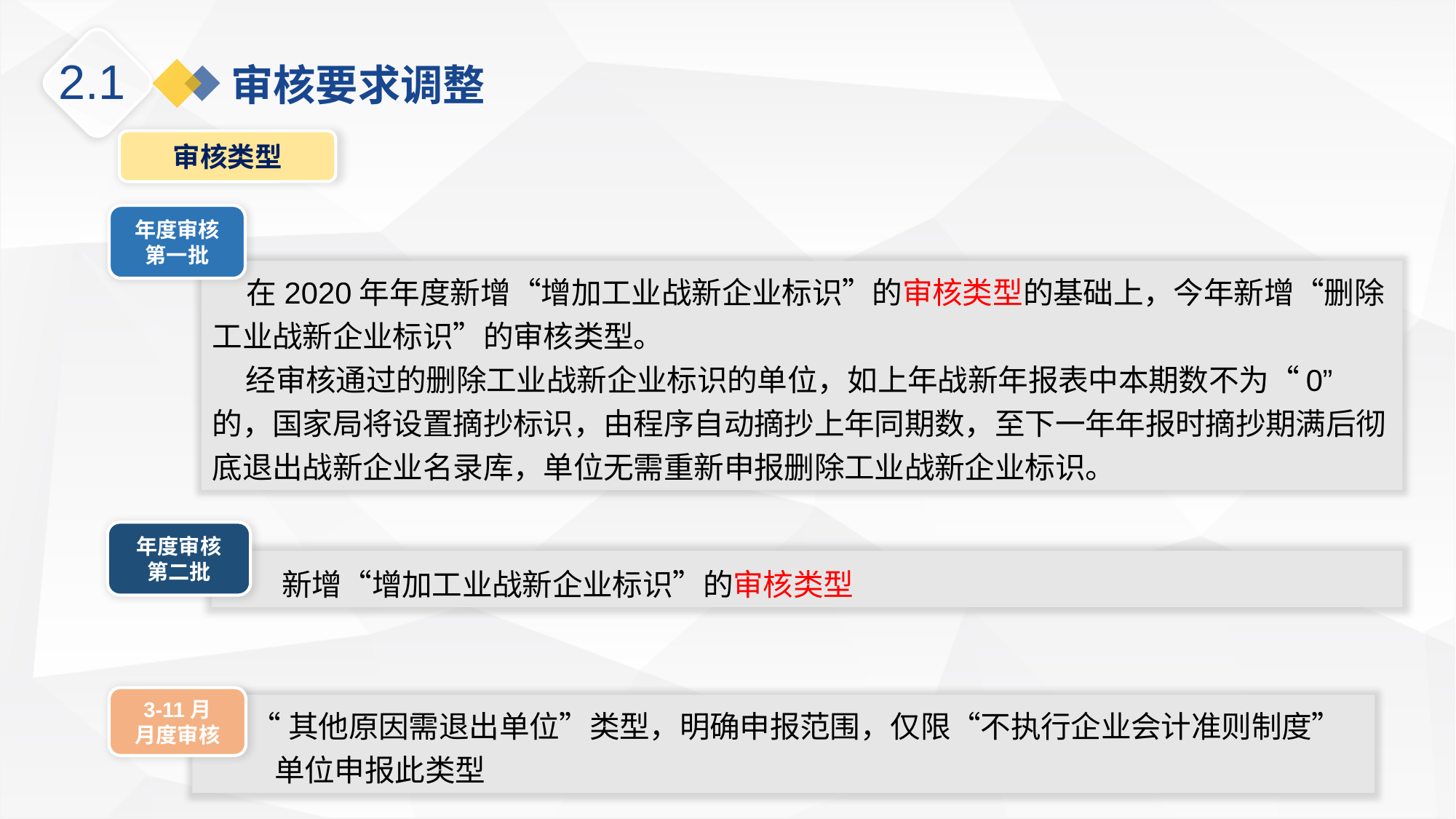

2.1
审核要求调整

审核类型

年度审核
第一批
    在2020年年度新增“增加工业战新企业标识”的审核类型的基础上，今年新增“删除工业战新企业标识”的审核类型。
    经审核通过的删除工业战新企业标识的单位，如上年战新年报表中本期数不为“0”的，国家局将设置摘抄标识，由程序自动摘抄上年同期数，至下一年年报时摘抄期满后彻底退出战新企业名录库，单位无需重新申报删除工业战新企业标识。
年度审核
第二批
 新增“增加工业战新企业标识”的审核类型
3-11月
月度审核
“其他原因需退出单位”类型，明确申报范围，仅限“不执行企业会计准则制度”单位申报此类型
9